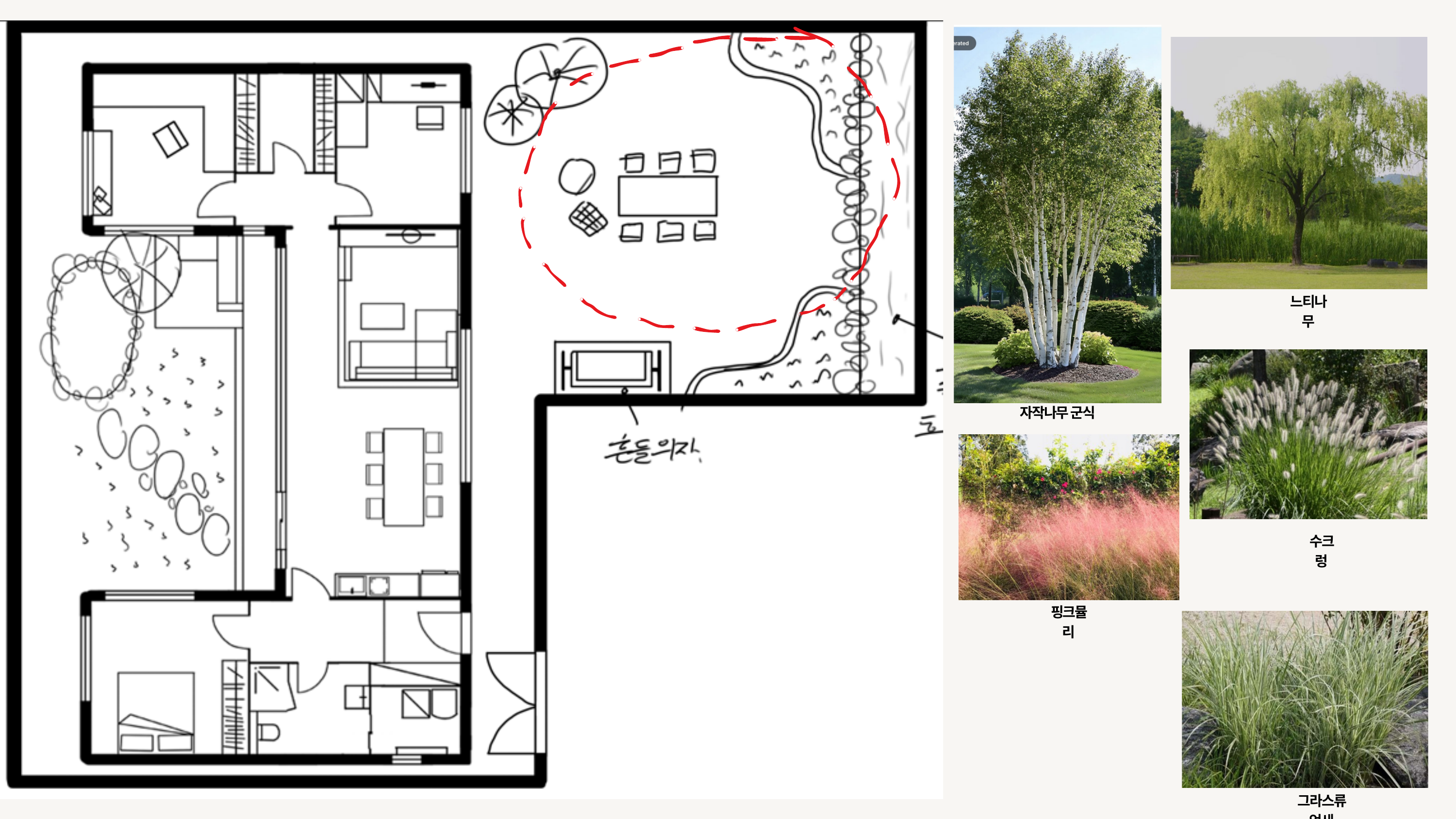

느티나무

자작나무 군식

수크렁
핑크뮬리

그라스류 억새